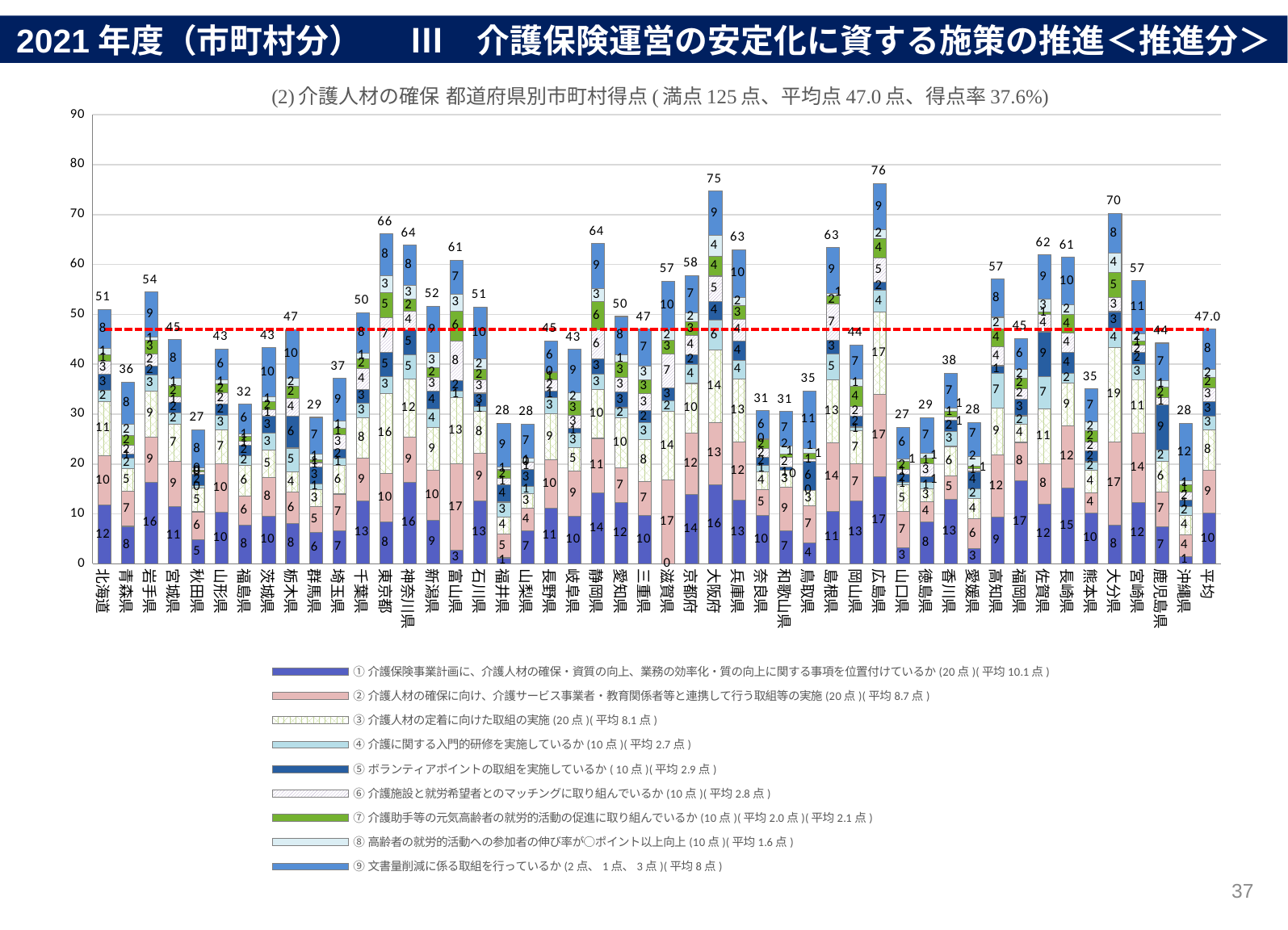

2021年度（市町村分） 　 Ⅲ　介護保険運営の安定化に資する施策の推進＜推進分＞

### Chart

| Category | ①介護保険事業計画に、介護人材の確保・資質の向上、業務の効率化・質の向上に関する事項を位置付けているか(20点)(平均10.1点) | ②介護人材の確保に向け、介護サービス事業者・教育関係者等と連携して行う取組等の実施(20点)(平均8.7点) | ③介護人材の定着に向けた取組の実施(20点)(平均8.1点) | ④介護に関する入門的研修を実施しているか(10点)(平均2.7点) | ⑤ボランティアポイントの取組を実施しているか( 10点)(平均2.9点) | ⑥介護施設と就労希望者とのマッチングに取り組んでいるか(10点)(平均2.8点) | ⑦介護助手等の元気高齢者の就労的活動の促進に取り組んでいるか(10点)(平均2.0点)(平均2.1点) | ⑧高齢者の就労的活動への参加者の伸び率が○ポイント以上向上(10点)(平均1.6点) | ⑨文書量削減に係る取組を行っているか(2点、1点、3点)(平均8点) | 合計 | 平均 |
|---|---|---|---|---|---|---|---|---|---|---|---|
| 北海道 | 11.731843575418994 | 9.94413407821229 | 10.837988826815643 | 2.2346368715083798 | 3.2402234636871508 | 2.625698324022346 | 1.229050279329609 | 1.3407821229050279 | 7.837988826815643 | 51.022346368715084 | 47.0 |
| 青森県 | 7.5 | 7.0 | 4.5 | 2.25 | 0.75 | 1.75 | 2.0 | 2.25 | 8.4 | 36.4 | 47.0 |
| 岩手県 | 16.363636363636363 | 9.090909090909092 | 9.090909090909092 | 3.3333333333333335 | 1.8181818181818181 | 2.4242424242424243 | 2.727272727272727 | 0.6060606060606061 | 9.0 | 54.45454545454545 | 47.0 |
| 宮城県 | 11.428571428571429 | 9.142857142857142 | 7.428571428571429 | 2.2857142857142856 | 2.0 | 1.1428571428571428 | 2.2857142857142856 | 1.4285714285714286 | 7.771428571428571 | 44.91428571428571 | 47.0 |
| 秋田県 | 4.8 | 5.6 | 4.8 | 0.4 | 2.4 | 0.4 | 0.4 | 0.4 | 7.64 | 26.84 | 47.0 |
| 山形県 | 10.285714285714286 | 9.714285714285714 | 6.857142857142857 | 2.857142857142857 | 2.2857142857142856 | 2.2857142857142856 | 1.7142857142857142 | 0.8571428571428571 | 6.171428571428572 | 43.02857142857143 | 47.0 |
| 福島県 | 7.796610169491525 | 5.762711864406779 | 6.101694915254237 | 2.0338983050847457 | 2.0338983050847457 | 0.847457627118644 | 1.0169491525423728 | 0.5084745762711864 | 5.864406779661017 | 31.966101694915253 | 47.0 |
| 茨城県 | 9.545454545454545 | 7.7272727272727275 | 5.454545454545454 | 3.409090909090909 | 3.409090909090909 | 1.3636363636363635 | 1.5909090909090908 | 0.9090909090909091 | 9.931818181818182 | 43.34090909090909 | 47.0 |
| 栃木県 | 8.0 | 6.4 | 4.0 | 4.8 | 6.4 | 3.6 | 2.4 | 1.6 | 9.76 | 46.96 | 47.0 |
| 群馬県 | 6.285714285714286 | 5.142857142857143 | 3.4285714285714284 | 1.1428571428571428 | 3.4285714285714284 | 0.8571428571428571 | 0.5714285714285714 | 1.1428571428571428 | 7.3428571428571425 | 29.34285714285714 | 47.0 |
| 埼玉県 | 6.666666666666667 | 7.301587301587301 | 5.714285714285714 | 1.4285714285714286 | 1.9047619047619047 | 2.857142857142857 | 1.2698412698412698 | 1.4285714285714286 | 8.555555555555555 | 37.12698412698413 | 47.0 |
| 千葉県 | 12.592592592592593 | 8.518518518518519 | 8.148148148148149 | 2.962962962962963 | 2.7777777777777777 | 4.074074074074074 | 2.037037037037037 | 1.1111111111111112 | 8.148148148148149 | 50.370370370370374 | 47.0 |
| 東京都 | 8.387096774193548 | 9.67741935483871 | 16.129032258064516 | 3.3870967741935485 | 4.838709677419355 | 6.935483870967742 | 5.0 | 3.3870967741935485 | 8.403225806451612 | 66.14516129032258 | 47.0 |
| 神奈川県 | 16.363636363636363 | 9.090909090909092 | 11.515151515151516 | 4.848484848484849 | 5.151515151515151 | 3.6363636363636362 | 2.4242424242424243 | 2.727272727272727 | 8.121212121212121 | 63.878787878787875 | 47.0 |
| 新潟県 | 8.666666666666666 | 10.0 | 8.666666666666666 | 3.6666666666666665 | 3.6666666666666665 | 2.6666666666666665 | 2.0 | 3.0 | 9.266666666666667 | 51.6 | 47.0 |
| 富山県 | 2.6666666666666665 | 17.333333333333332 | 13.333333333333334 | 1.3333333333333333 | 2.0 | 8.0 | 6.0 | 3.3333333333333335 | 6.866666666666666 | 60.86666666666667 | 47.0 |
| 石川県 | 12.631578947368421 | 9.473684210526315 | 8.421052631578947 | 1.0526315789473684 | 2.6315789473684212 | 2.6315789473684212 | 2.1052631578947367 | 2.1052631578947367 | 10.421052631578947 | 51.473684210526315 | 47.0 |
| 福井県 | 1.1764705882352942 | 4.705882352941177 | 3.5294117647058822 | 2.9411764705882355 | 3.5294117647058822 | 1.1764705882352942 | 1.7647058823529411 | 0.5882352941176471 | 8.764705882352942 | 28.176470588235293 | 47.0 |
| 山梨県 | 6.666666666666667 | 4.444444444444445 | 2.962962962962963 | 1.4814814814814814 | 3.3333333333333335 | 1.4814814814814814 | 0.0 | 0.7407407407407407 | 6.925925925925926 | 28.037037037037038 | 47.0 |
| 長野県 | 11.168831168831169 | 9.61038961038961 | 9.35064935064935 | 3.2467532467532467 | 1.2987012987012987 | 2.207792207792208 | 1.4285714285714286 | 0.2597402597402597 | 6.103896103896104 | 44.675324675324674 | 47.0 |
| 岐阜県 | 9.523809523809524 | 9.047619047619047 | 4.761904761904762 | 2.857142857142857 | 0.9523809523809523 | 2.619047619047619 | 2.857142857142857 | 1.6666666666666667 | 8.69047619047619 | 42.976190476190474 | 47.0 |
| 静岡県 | 14.285714285714286 | 10.857142857142858 | 9.714285714285714 | 3.142857142857143 | 3.142857142857143 | 5.714285714285714 | 5.714285714285714 | 2.5714285714285716 | 9.028571428571428 | 64.17142857142858 | 47.0 |
| 愛知県 | 12.222222222222221 | 7.037037037037037 | 10.0 | 2.037037037037037 | 3.1481481481481484 | 2.962962962962963 | 2.962962962962963 | 1.4814814814814814 | 7.722222222222222 | 49.574074074074076 | 47.0 |
| 三重県 | 9.655172413793103 | 6.896551724137931 | 8.275862068965518 | 3.4482758620689653 | 2.413793103448276 | 3.4482758620689653 | 2.7586206896551726 | 2.7586206896551726 | 7.344827586206897 | 47.0 | 47.0 |
| 滋賀県 | 0.0 | 16.842105263157894 | 13.68421052631579 | 2.1052631578947367 | 2.6315789473684212 | 6.842105263157895 | 2.6315789473684212 | 2.1052631578947367 | 9.842105263157896 | 56.68421052631579 | 47.0 |
| 京都府 | 13.846153846153847 | 12.307692307692308 | 10.0 | 3.8461538461538463 | 1.9230769230769231 | 3.8461538461538463 | 2.6923076923076925 | 1.9230769230769231 | 7.423076923076923 | 57.80769230769231 | 47.0 |
| 大阪府 | 15.813953488372093 | 12.55813953488372 | 14.418604651162791 | 6.046511627906977 | 3.7209302325581395 | 5.116279069767442 | 3.953488372093023 | 4.186046511627907 | 8.883720930232558 | 74.69767441860465 | 47.0 |
| 兵庫県 | 12.682926829268293 | 11.707317073170731 | 12.682926829268293 | 3.658536585365854 | 3.902439024390244 | 4.390243902439025 | 2.682926829268293 | 1.7073170731707317 | 9.560975609756097 | 62.97560975609756 | 47.0 |
| 奈良県 | 9.743589743589743 | 5.128205128205129 | 3.58974358974359 | 1.2820512820512822 | 1.5384615384615385 | 1.794871794871795 | 1.794871794871795 | 0.2564102564102564 | 5.538461538461538 | 30.666666666666668 | 47.0 |
| 和歌山県 | 6.666666666666667 | 8.666666666666666 | 3.3333333333333335 | 0.0 | 0.6666666666666666 | 2.0 | 0.6666666666666666 | 1.6666666666666667 | 6.866666666666666 | 30.533333333333335 | 47.0 |
| 鳥取県 | 4.2105263157894735 | 7.368421052631579 | 3.1578947368421053 | 0.0 | 5.7894736842105265 | 0.5263157894736842 | 1.0526315789473684 | 1.0526315789473684 | 11.473684210526315 | 34.63157894736842 | 47.0 |
| 島根県 | 10.526315789473685 | 13.68421052631579 | 12.631578947368421 | 5.2631578947368425 | 2.6315789473684212 | 7.368421052631579 | 1.5789473684210527 | 0.5263157894736842 | 9.157894736842104 | 63.36842105263158 | 47.0 |
| 岡山県 | 12.592592592592593 | 7.407407407407407 | 6.666666666666667 | 0.7407407407407407 | 2.2222222222222223 | 1.8518518518518519 | 4.074074074074074 | 1.4814814814814814 | 6.814814814814815 | 43.851851851851855 | 47.0 |
| 広島県 | 17.391304347826086 | 16.52173913043478 | 16.52173913043478 | 4.3478260869565215 | 1.7391304347826086 | 4.782608695652174 | 3.9130434782608696 | 1.7391304347826086 | 9.26086956521739 | 76.21739130434783 | 47.0 |
| 山口県 | 3.1578947368421053 | 7.368421052631579 | 5.2631578947368425 | 0.5263157894736842 | 1.5789473684210527 | 1.0526315789473684 | 1.5789473684210527 | 0.5263157894736842 | 6.315789473684211 | 27.36842105263158 | 47.0 |
| 徳島県 | 8.333333333333334 | 4.166666666666667 | 2.5 | 1.25 | 1.25 | 2.5 | 1.25 | 0.8333333333333334 | 7.208333333333333 | 29.291666666666668 | 47.0 |
| 香川県 | 12.941176470588236 | 4.705882352941177 | 5.882352941176471 | 2.9411764705882355 | 2.3529411764705883 | 0.5882352941176471 | 1.1764705882352942 | 0.5882352941176471 | 7.0 | 38.1764705882353 | 47.0 |
| 愛媛県 | 3.0 | 6.0 | 4.0 | 2.0 | 3.5 | 0.5 | 0.5 | 2.0 | 6.85 | 28.35 | 47.0 |
| 高知県 | 9.411764705882353 | 12.352941176470589 | 9.411764705882353 | 7.0588235294117645 | 1.4705882352941178 | 3.823529411764706 | 3.5294117647058822 | 2.3529411764705883 | 7.676470588235294 | 57.088235294117645 | 47.0 |
| 福岡県 | 16.666666666666668 | 7.666666666666667 | 3.6666666666666665 | 1.6666666666666667 | 3.3333333333333335 | 2.1666666666666665 | 2.0 | 1.8333333333333333 | 6.166666666666667 | 45.166666666666664 | 47.0 |
| 佐賀県 | 12.0 | 8.0 | 11.0 | 6.5 | 9.0 | 3.5 | 0.5 | 2.5 | 8.9 | 61.9 | 47.0 |
| 長崎県 | 15.238095238095237 | 12.380952380952381 | 8.571428571428571 | 1.9047619047619047 | 4.285714285714286 | 3.8095238095238093 | 3.8095238095238093 | 1.9047619047619047 | 9.523809523809524 | 61.42857142857143 | 47.0 |
| 熊本県 | 10.222222222222221 | 4.0 | 4.444444444444445 | 1.7777777777777777 | 2.2222222222222223 | 1.7777777777777777 | 2.2222222222222223 | 1.7777777777777777 | 6.6 | 35.044444444444444 | 47.0 |
| 大分県 | 7.777777777777778 | 16.666666666666668 | 18.88888888888889 | 3.888888888888889 | 3.3333333333333335 | 2.7777777777777777 | 5.0 | 3.888888888888889 | 8.0 | 70.22222222222223 | 47.0 |
| 宮崎県 | 12.307692307692308 | 13.846153846153847 | 10.76923076923077 | 3.076923076923077 | 2.3076923076923075 | 1.5384615384615385 | 0.7692307692307693 | 1.5384615384615385 | 10.576923076923077 | 56.73076923076923 | 47.0 |
| 鹿児島県 | 7.441860465116279 | 6.976744186046512 | 6.046511627906977 | 2.3255813953488373 | 9.069767441860465 | 1.3953488372093024 | 2.0930232558139537 | 1.3953488372093024 | 7.488372093023256 | 44.23255813953488 | 47.0 |
| 沖縄県 | 1.4634146341463414 | 4.390243902439025 | 3.902439024390244 | 1.7073170731707317 | 1.2195121951219512 | 1.7073170731707317 | 1.4634146341463414 | 0.7317073170731707 | 11.536585365853659 | 28.121951219512194 | 47.0 |
| 平均 | 10.1 | 8.7 | 8.1 | 2.7 | 2.9 | 2.8 | 2.1 | 1.6 | 8.0 | 47.0 | 47.0 |
37